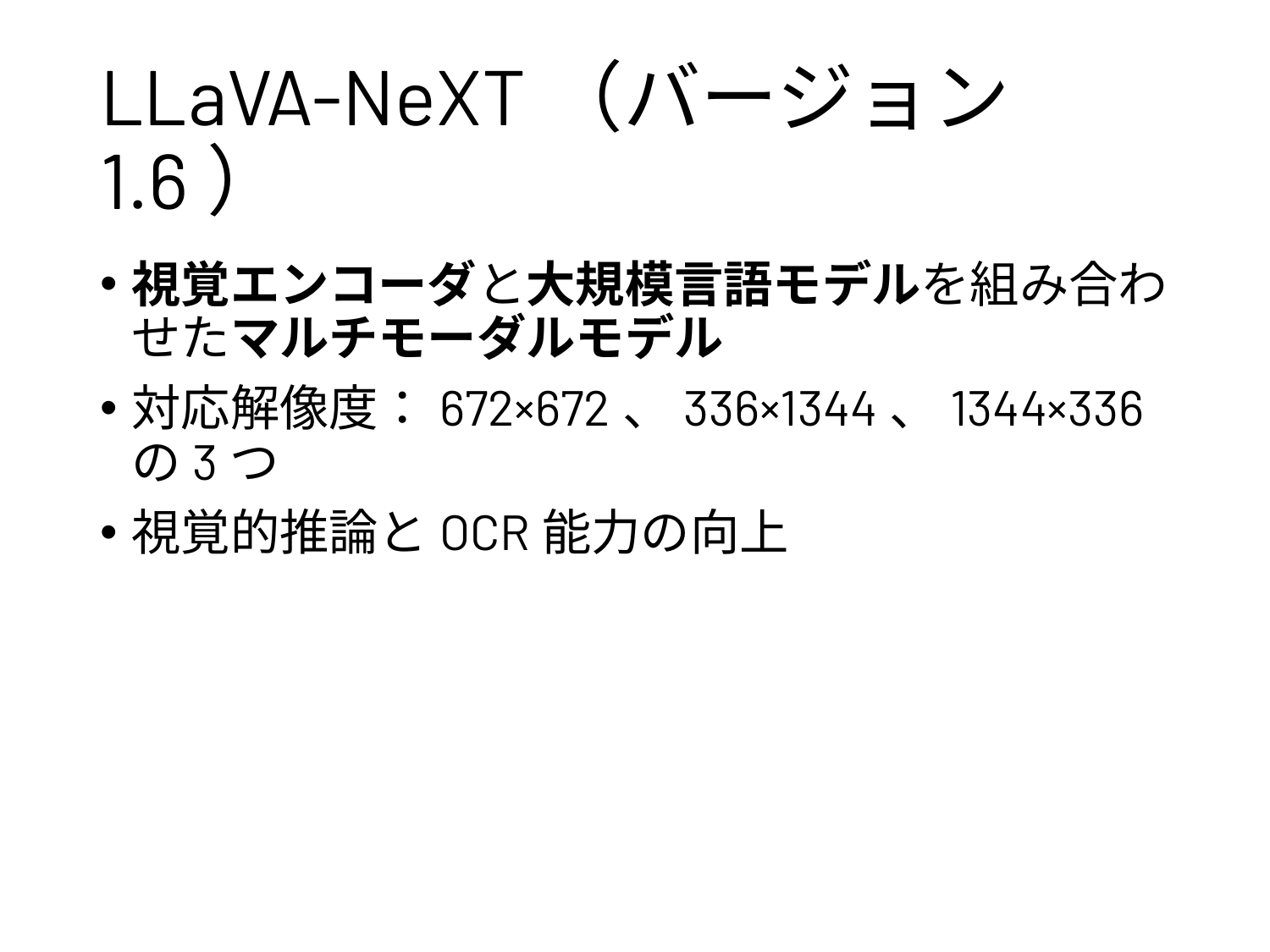

# LLaVA-NeXT（バージョン1.6）
視覚エンコーダと大規模言語モデルを組み合わせたマルチモーダルモデル
対応解像度：672×672、336×1344、1344×336の3つ
視覚的推論とOCR能力の向上